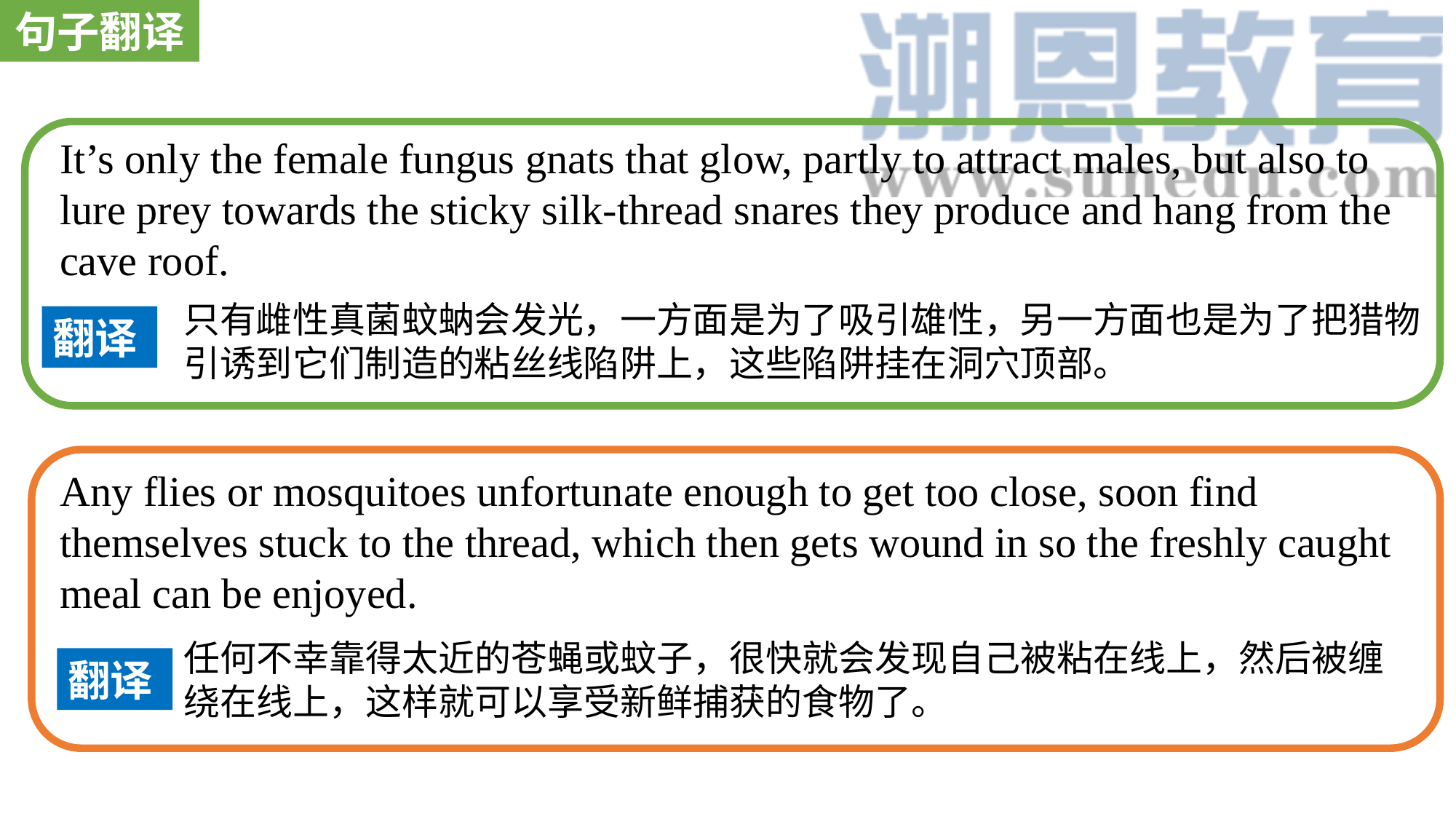

句子翻译

It’s only the female fungus gnats that glow, partly to attract males, but also to lure prey towards the sticky silk-thread snares they produce and hang from the cave roof.
只有雌性真菌蚊蚋会发光，一方面是为了吸引雄性，另一方面也是为了把猎物引诱到它们制造的粘丝线陷阱上，这些陷阱挂在洞穴顶部。
翻译

Any flies or mosquitoes unfortunate enough to get too close, soon find themselves stuck to the thread, which then gets wound in so the freshly caught meal can be enjoyed.
任何不幸靠得太近的苍蝇或蚊子，很快就会发现自己被粘在线上，然后被缠绕在线上，这样就可以享受新鲜捕获的食物了。
翻译